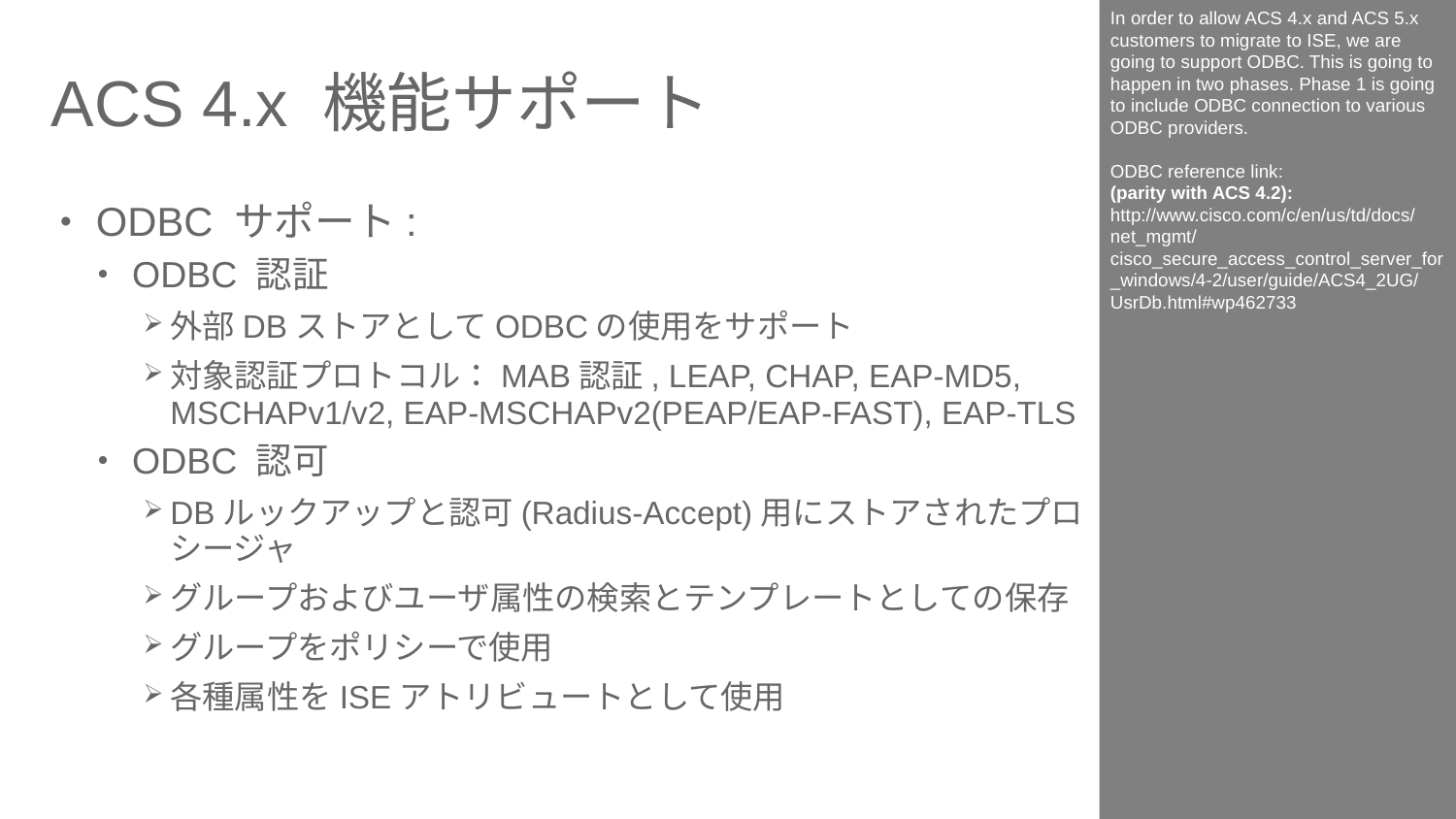

In order to allow ACS 4.x and ACS 5.x customers to migrate to ISE, we are going to support ODBC. This is going to happen in two phases. Phase 1 is going to include ODBC connection to various ODBC providers.

ODBC reference link:
(parity with ACS 4.2):
http://www.cisco.com/c/en/us/td/docs/net_mgmt/cisco_secure_access_control_server_for_windows/4-2/user/guide/ACS4_2UG/UsrDb.html#wp462733
# ACS 4.x 機能サポート
ODBC サポート:
ODBC 認証
外部DBストアとしてODBCの使用をサポート
対象認証プロトコル：MAB認証, LEAP, CHAP, EAP-MD5, MSCHAPv1/v2, EAP-MSCHAPv2(PEAP/EAP-FAST), EAP-TLS
ODBC 認可
DBルックアップと認可(Radius-Accept)用にストアされたプロシージャ
グループおよびユーザ属性の検索とテンプレートとしての保存
グループをポリシーで使用
各種属性をISEアトリビュートとして使用